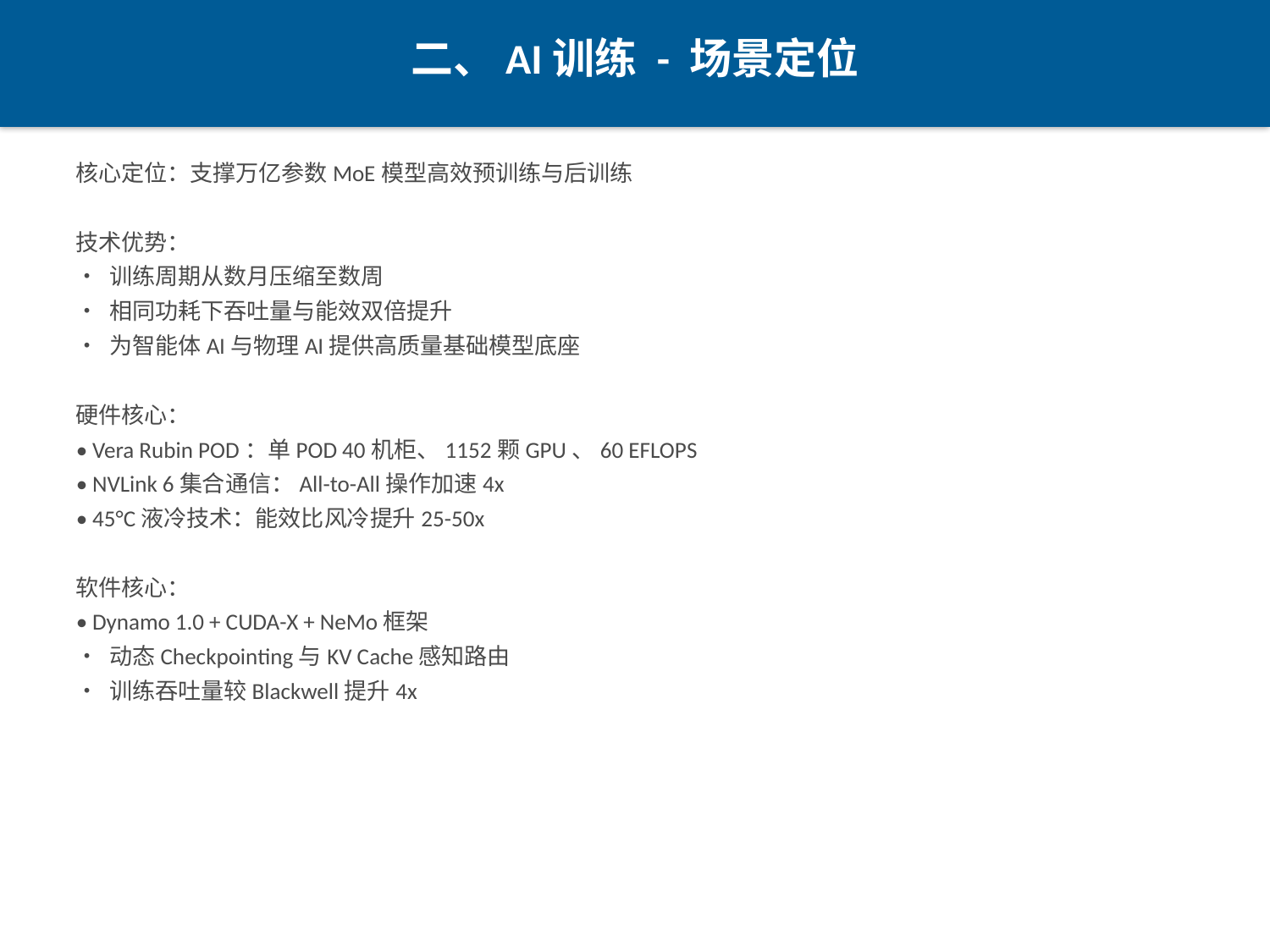

二、AI训练 - 场景定位
核心定位：支撑万亿参数MoE模型高效预训练与后训练

技术优势：
• 训练周期从数月压缩至数周
• 相同功耗下吞吐量与能效双倍提升
• 为智能体AI与物理AI提供高质量基础模型底座

硬件核心：
• Vera Rubin POD：单POD 40机柜、1152颗GPU、60 EFLOPS
• NVLink 6集合通信：All-to-All操作加速4x
• 45°C液冷技术：能效比风冷提升25-50x

软件核心：
• Dynamo 1.0 + CUDA-X + NeMo框架
• 动态Checkpointing与KV Cache感知路由
• 训练吞吐量较Blackwell提升4x